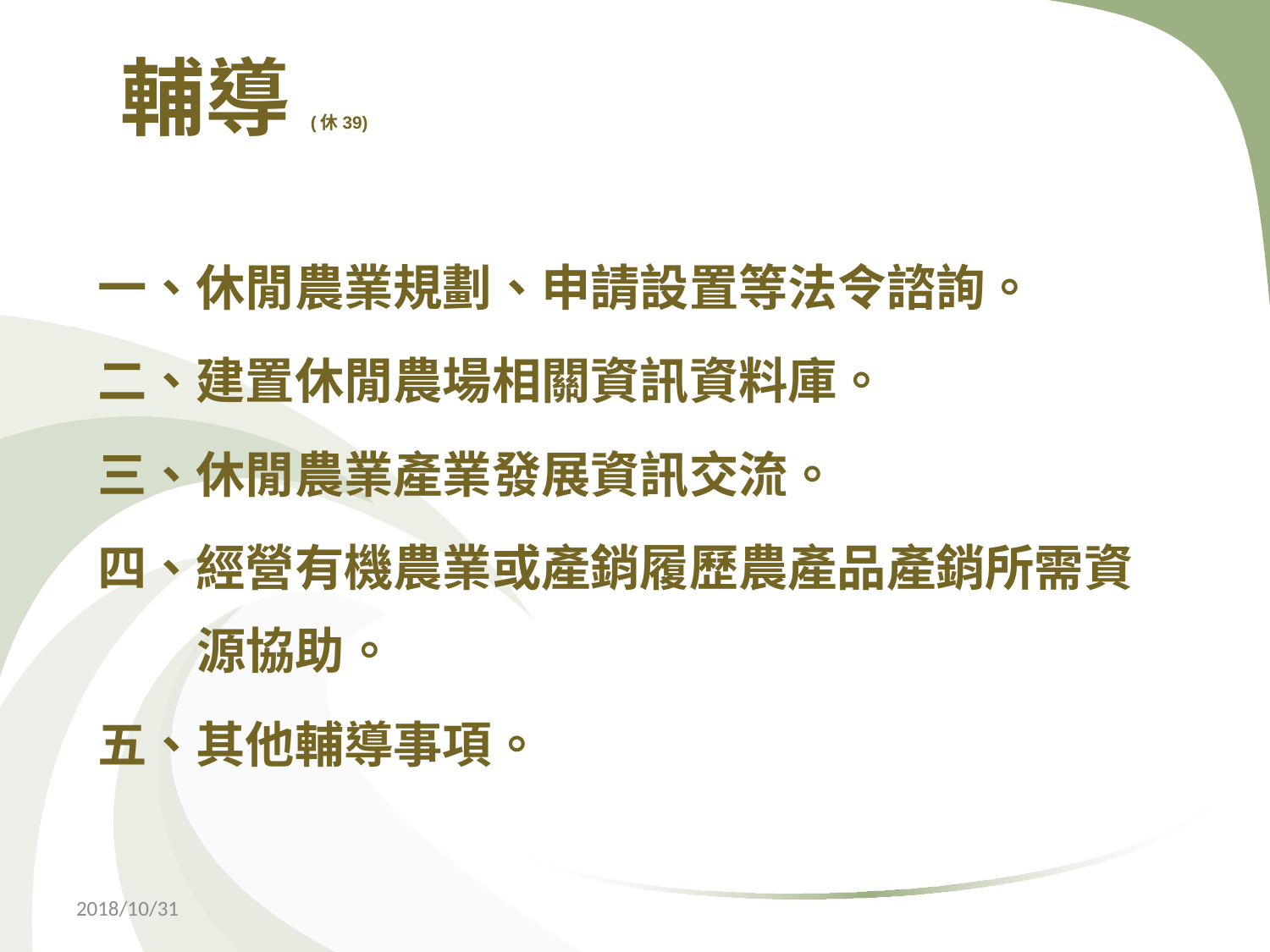

輔導(休39)
一、休閒農業規劃、申請設置等法令諮詢。
二、建置休閒農場相關資訊資料庫。
三、休閒農業產業發展資訊交流。
四、經營有機農業或產銷履歷農產品產銷所需資源協助。
五、其他輔導事項。

2018/10/31